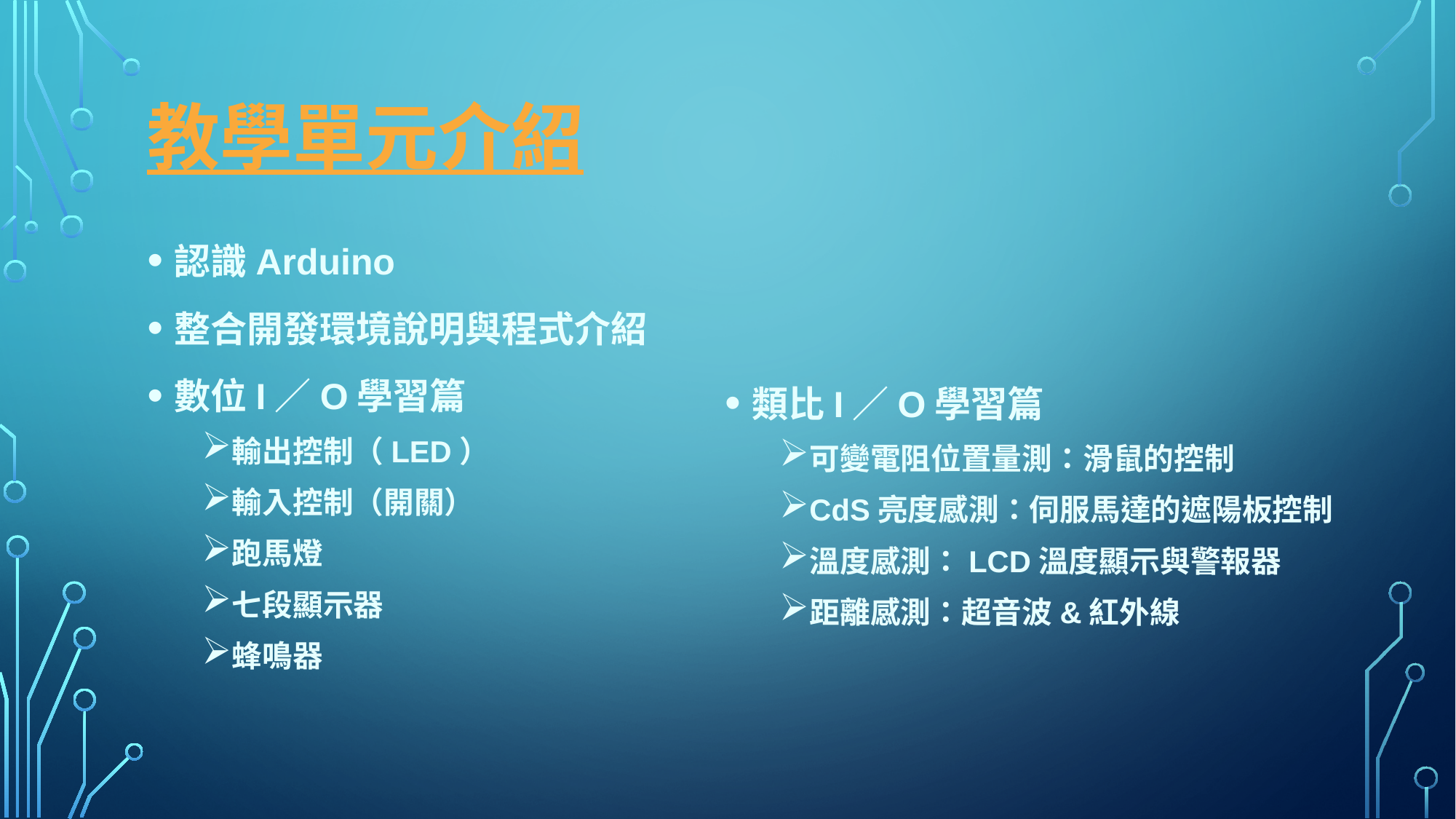

# 教學單元介紹
認識Arduino
整合開發環境說明與程式介紹
數位I／O學習篇
輸出控制（LED）
輸入控制（開關）
跑馬燈
七段顯示器
蜂鳴器
類比I／O學習篇
可變電阻位置量測：滑鼠的控制
CdS亮度感測：伺服馬達的遮陽板控制
溫度感測：LCD溫度顯示與警報器
距離感測：超音波&紅外線